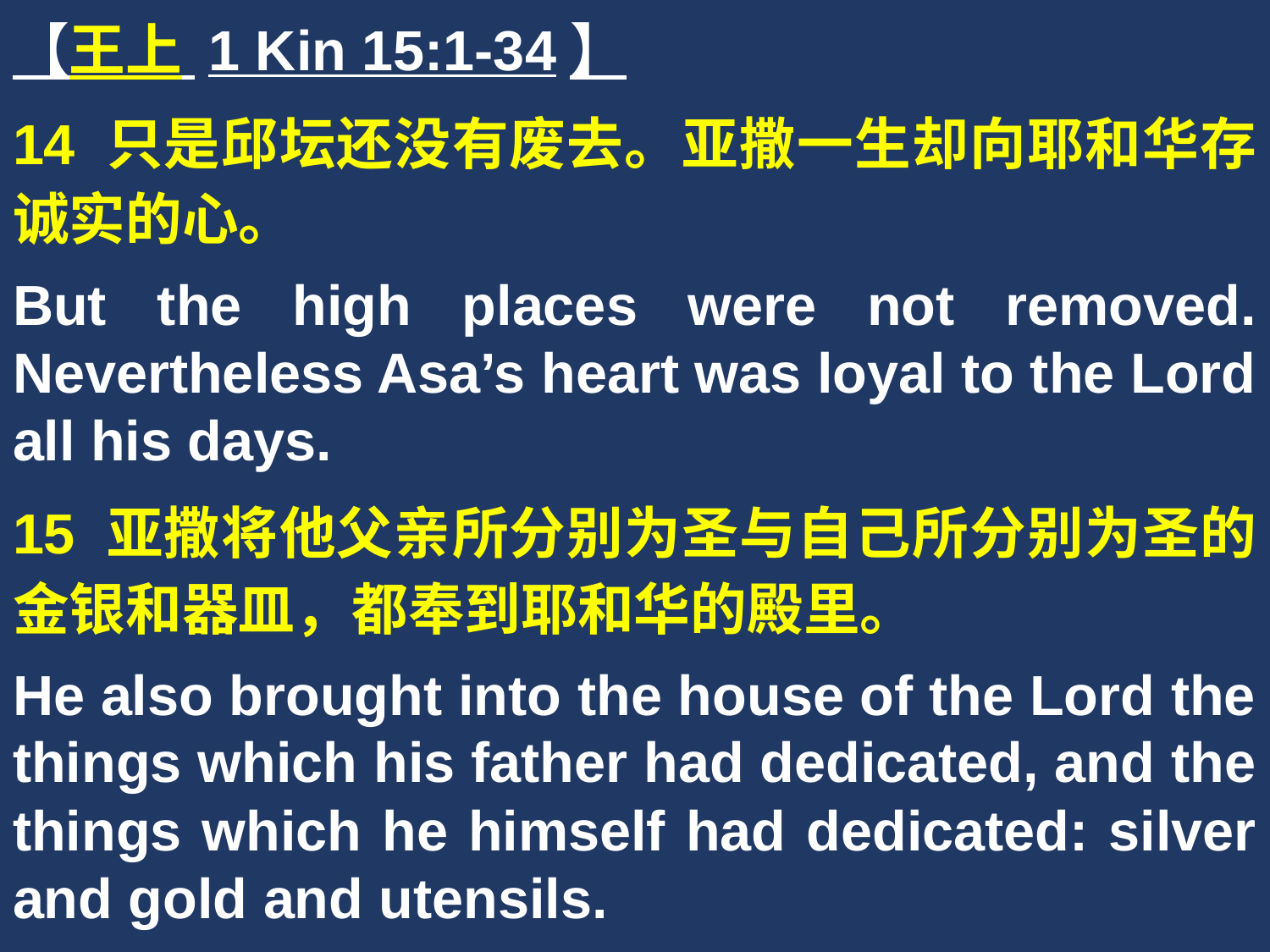

【王上 1 Kin 15:1-34】
14 只是邱坛还没有废去。亚撒一生却向耶和华存诚实的心。
But the high places were not removed. Nevertheless Asa’s heart was loyal to the Lord all his days.
15 亚撒将他父亲所分别为圣与自己所分别为圣的金银和器皿，都奉到耶和华的殿里。
He also brought into the house of the Lord the things which his father had dedicated, and the things which he himself had dedicated: silver and gold and utensils.